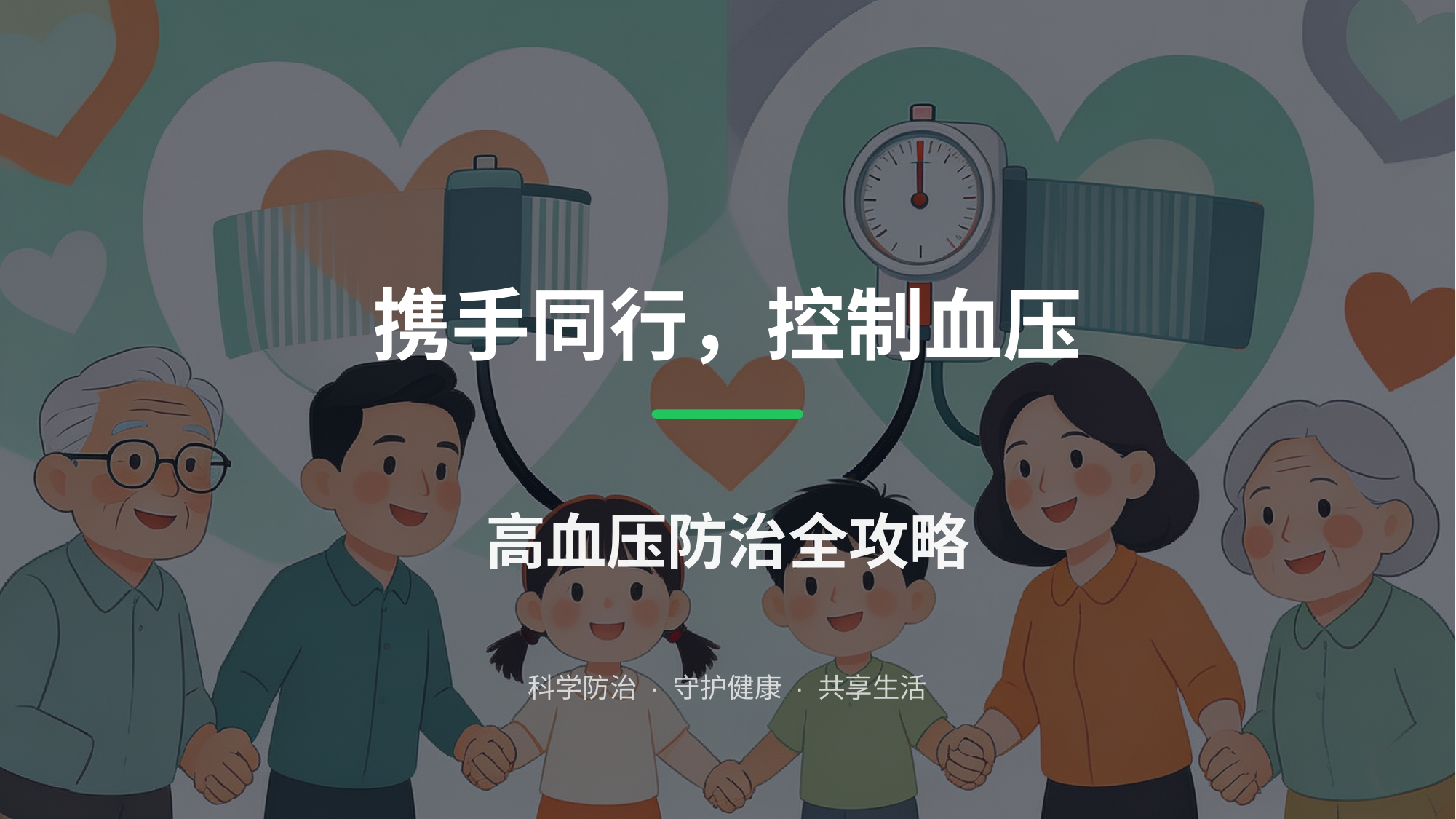

携手同行，控制血压

高血压防治全攻略
科学防治 · 守护健康 · 共享生活